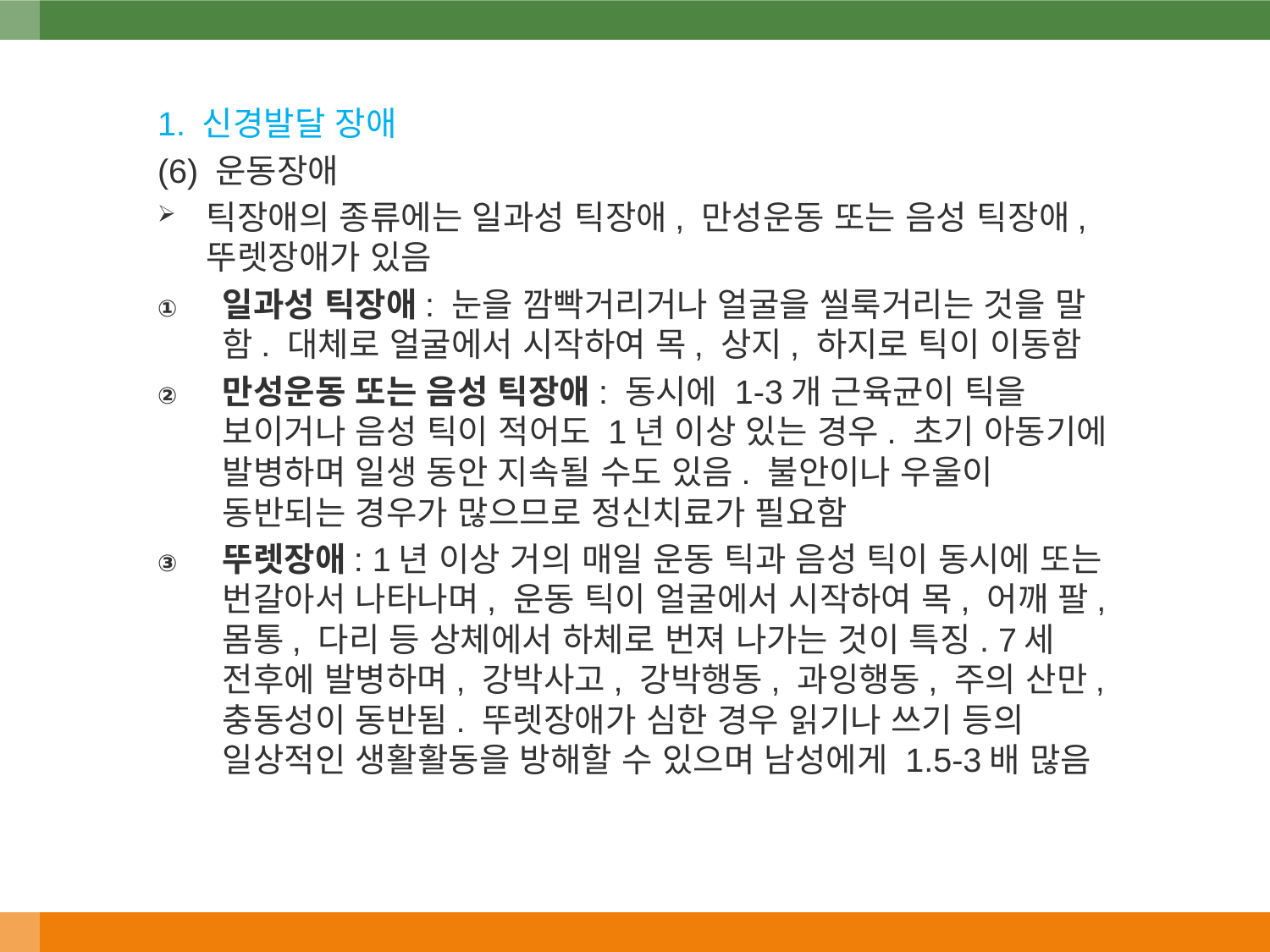

1. 신경발달 장애
(6) 운동장애
틱장애의 종류에는 일과성 틱장애, 만성운동 또는 음성 틱장애, 뚜렛장애가 있음
일과성 틱장애: 눈을 깜빡거리거나 얼굴을 씰룩거리는 것을 말함. 대체로 얼굴에서 시작하여 목, 상지, 하지로 틱이 이동함
만성운동 또는 음성 틱장애: 동시에 1-3개 근육균이 틱을 보이거나 음성 틱이 적어도 1년 이상 있는 경우. 초기 아동기에 발병하며 일생 동안 지속될 수도 있음. 불안이나 우울이 동반되는 경우가 많으므로 정신치료가 필요함
뚜렛장애: 1년 이상 거의 매일 운동 틱과 음성 틱이 동시에 또는 번갈아서 나타나며, 운동 틱이 얼굴에서 시작하여 목, 어깨 팔, 몸통, 다리 등 상체에서 하체로 번져 나가는 것이 특징. 7세 전후에 발병하며, 강박사고, 강박행동, 과잉행동, 주의 산만, 충동성이 동반됨. 뚜렛장애가 심한 경우 읽기나 쓰기 등의 일상적인 생활활동을 방해할 수 있으며 남성에게 1.5-3배 많음